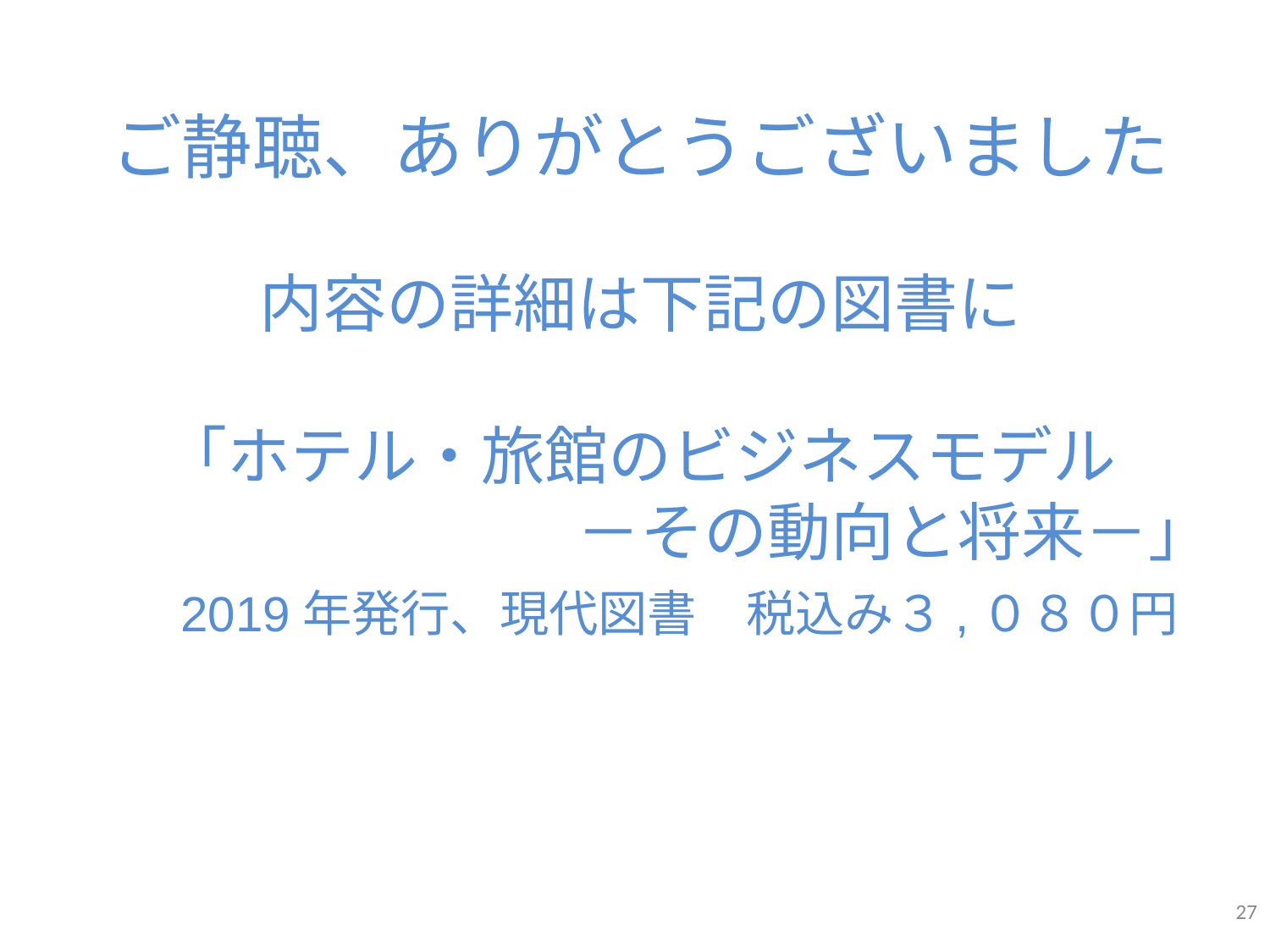

ご静聴、ありがとうございました

内容の詳細は下記の図書に

「ホテル・旅館のビジネスモデル
　　　　　　　　－その動向と将来－」
　2019年発行、現代図書　税込み３,０８０円
27